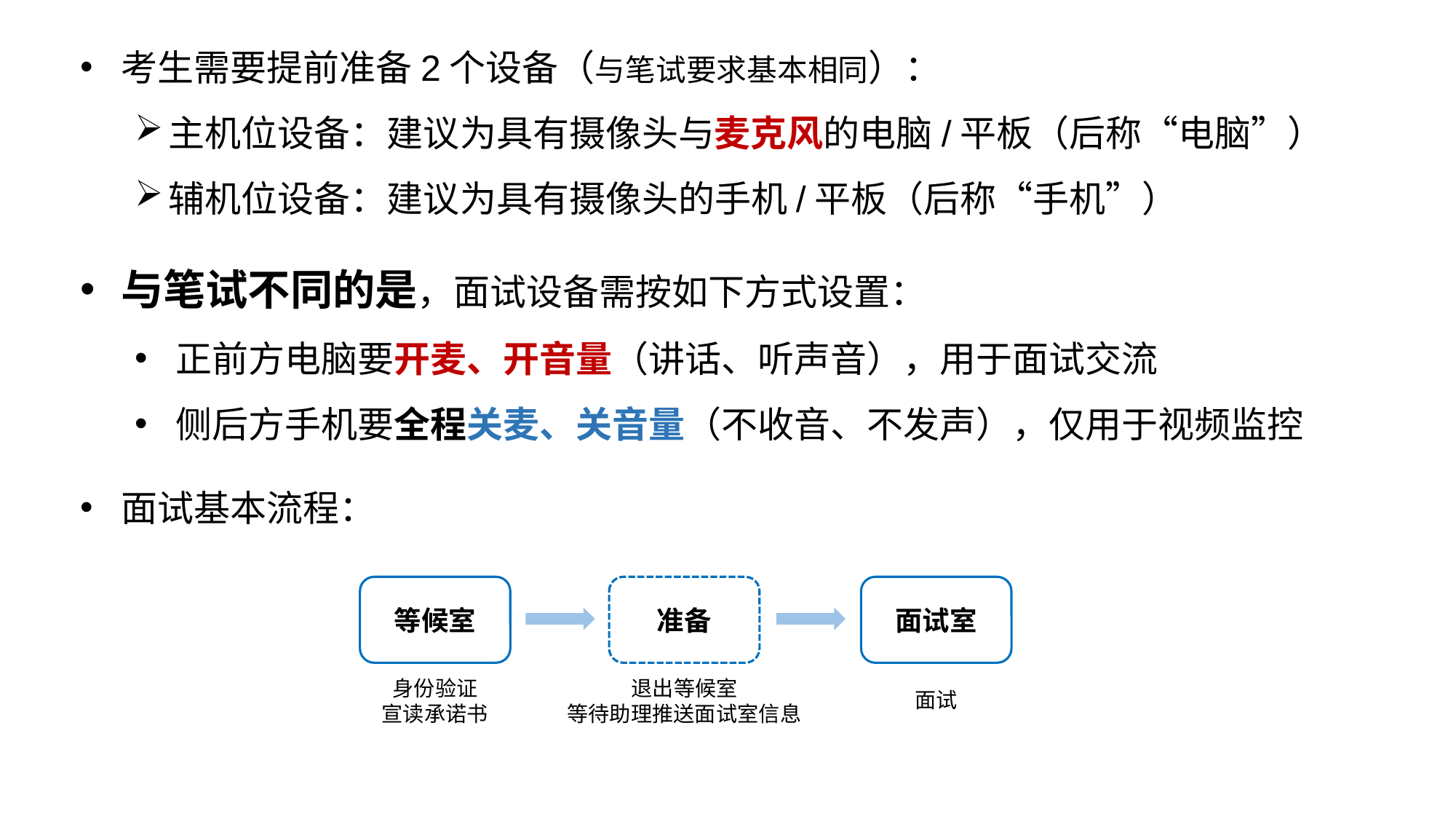

考生需要提前准备2个设备（与笔试要求基本相同）：
主机位设备：建议为具有摄像头与麦克风的电脑/平板（后称“电脑”）
辅机位设备：建议为具有摄像头的手机/平板（后称“手机”）
与笔试不同的是，面试设备需按如下方式设置：
正前方电脑要开麦、开音量（讲话、听声音），用于面试交流
侧后方手机要全程关麦、关音量（不收音、不发声），仅用于视频监控
面试基本流程：
等候室
准备
面试室

身份验证
宣读承诺书
退出等候室
等待助理推送面试室信息
面试